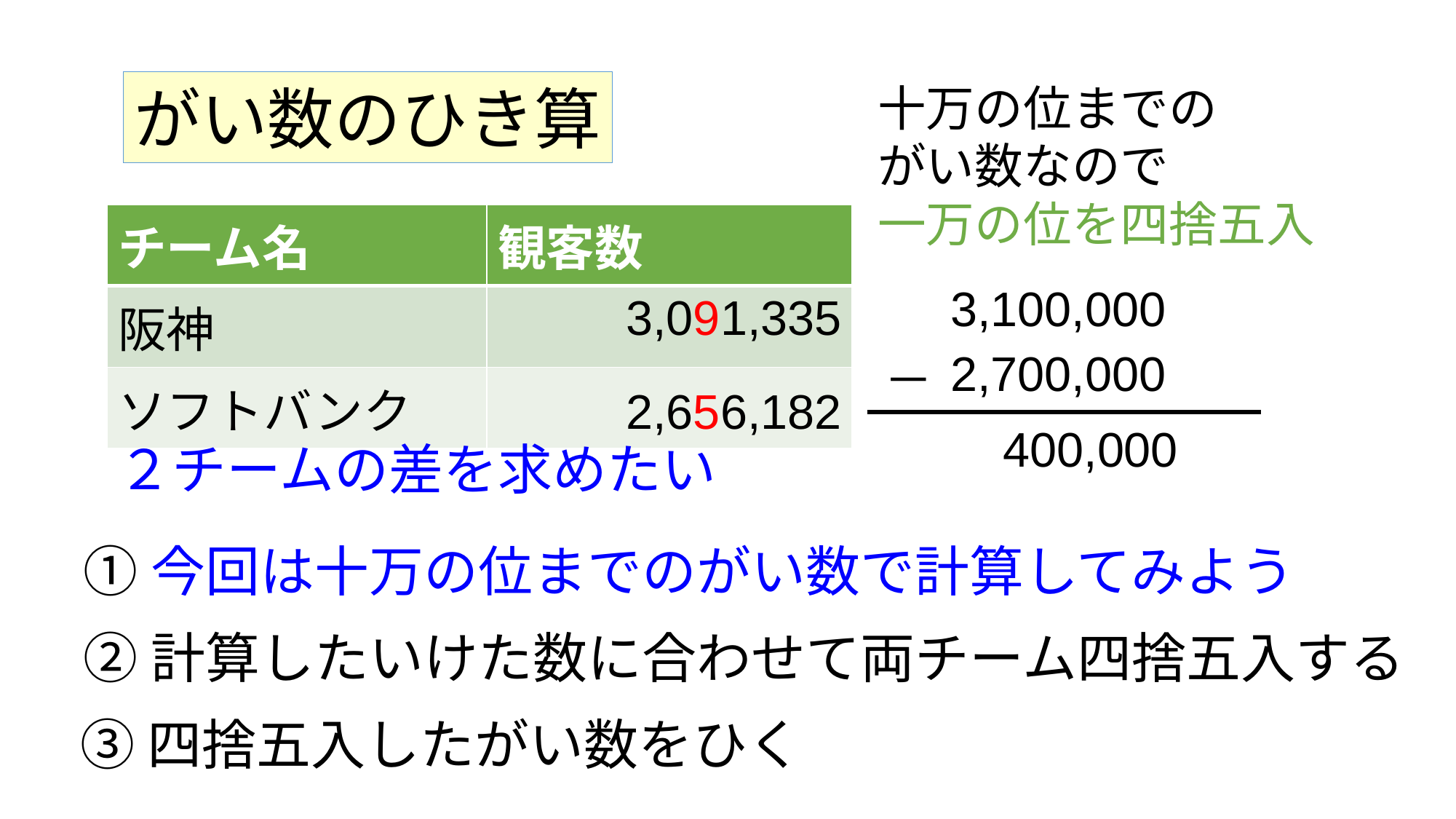

がい数のひき算
十万の位までの
がい数なので
一万の位を四捨五入
| チーム名 | 観客数 |
| --- | --- |
| 阪神 | 3,091,335 |
| ソフトバンク | 2,656,182 |
3,100,000
2,700,000
－
400,000
２チームの差を求めたい
①今回は十万の位までのがい数で計算してみよう
②計算したいけた数に合わせて両チーム四捨五入する
③四捨五入したがい数をひく